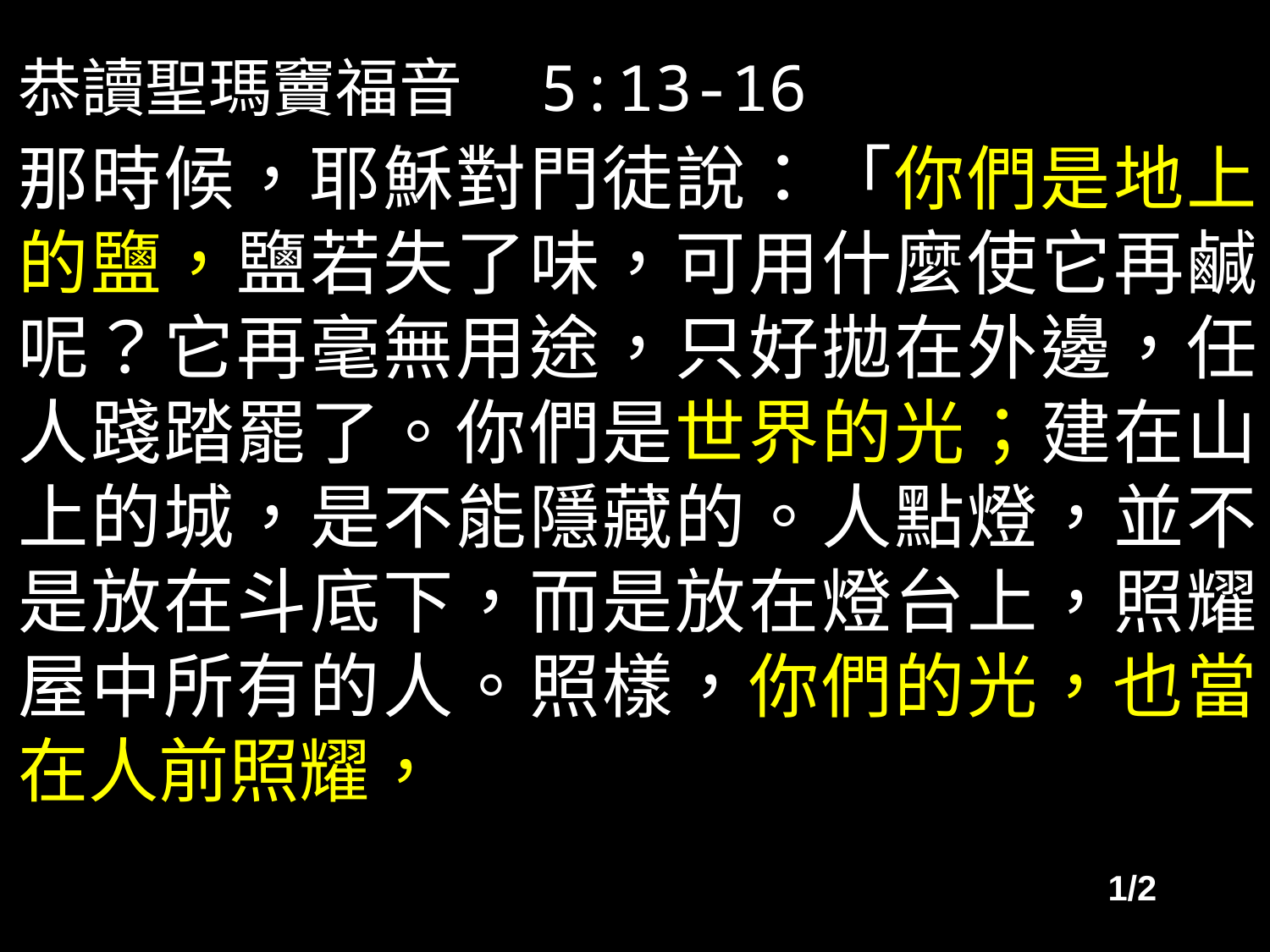

恭讀聖瑪竇福音　5:13-16
那時候，耶穌對門徒說：「你們是地上的鹽，鹽若失了味，可用什麼使它再鹹呢？它再毫無用途，只好拋在外邊，任人踐踏罷了。你們是世界的光；建在山上的城，是不能隱藏的。人點燈，並不是放在斗底下，而是放在燈台上，照耀屋中所有的人。照樣，你們的光，也當在人前照耀，
1/2